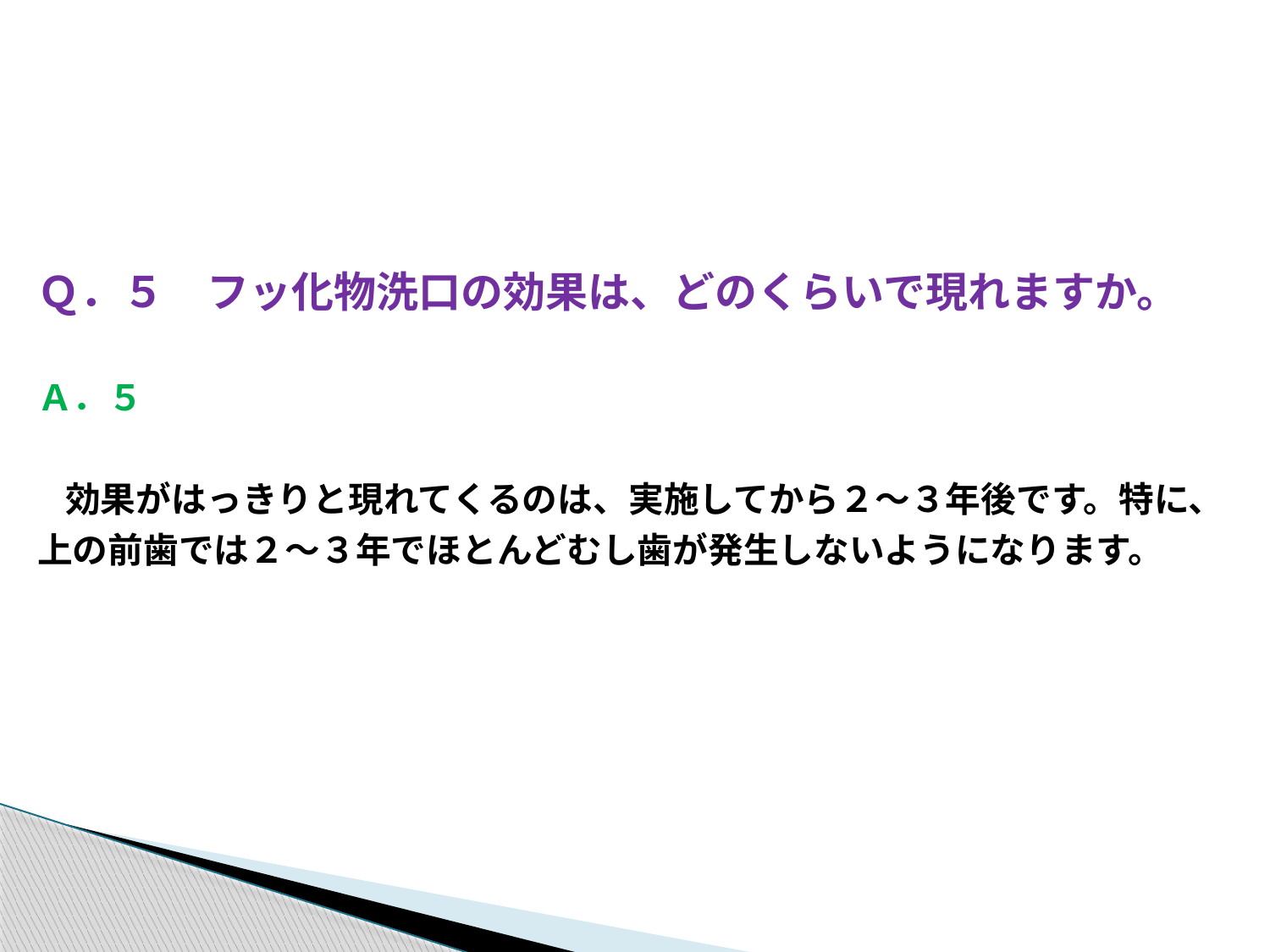

Ｑ．５　フッ化物洗口の効果は、どのくらいで現れますか。

Ａ．５

　効果がはっきりと現れてくるのは、実施してから２～３年後です。特に、上の前歯では２～３年でほとんどむし歯が発生しないようになります。